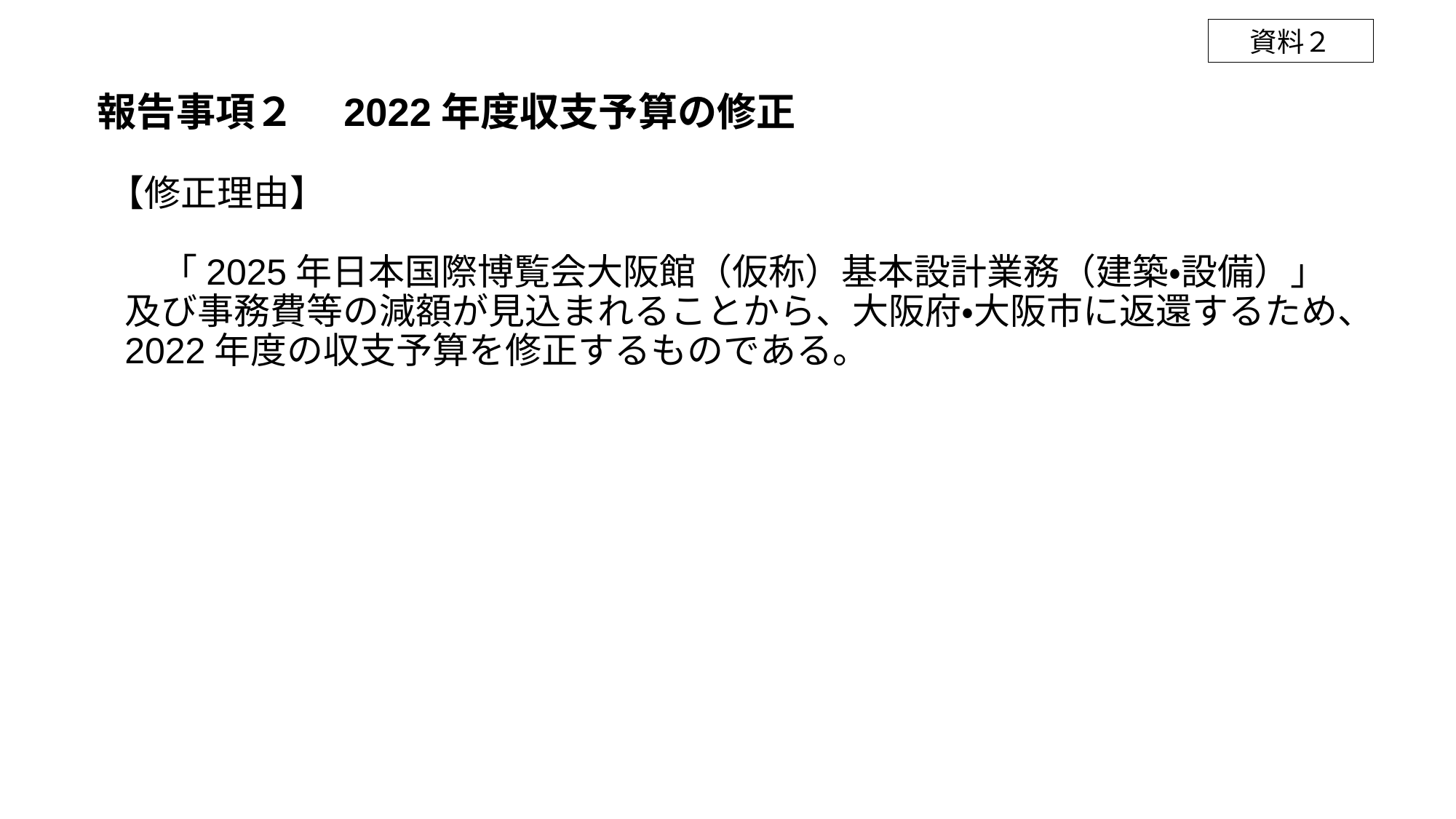

資料２
報告事項２　2022年度収支予算の修正
【修正理由】

　「2025年日本国際博覧会大阪館（仮称）基本設計業務（建築・設備）」
及び事務費等の減額が見込まれることから、大阪府・大阪市に返還するため、
2022年度の収支予算を修正するものである。